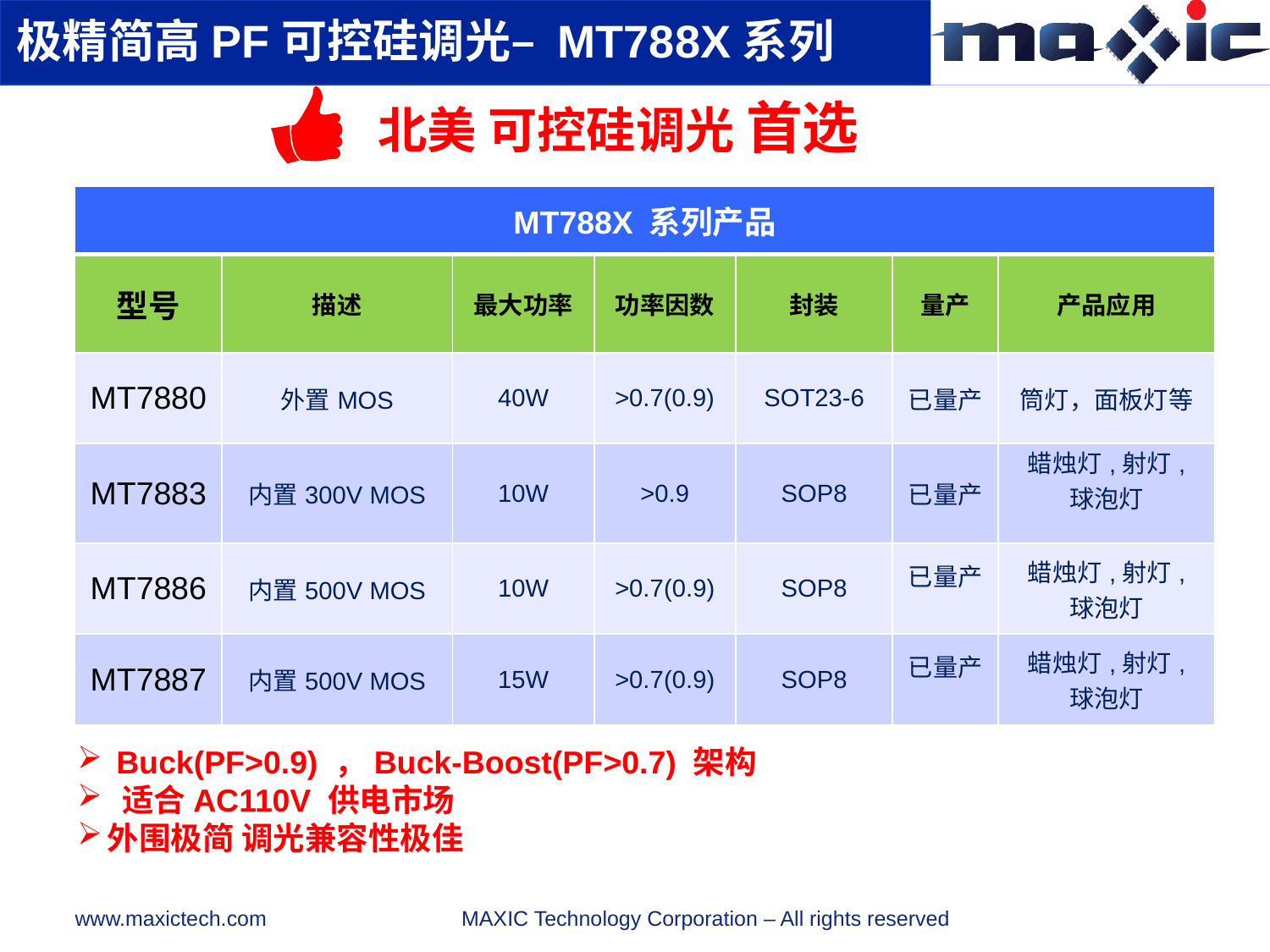

极精简高PF可控硅调光– MT788X系列

北美 可控硅调光 首选
| MT788X 系列产品 |  |  |  |  |  |  |
| --- | --- | --- | --- | --- | --- | --- |
| 型号 | 描述 | 最大功率 | 功率因数 | 封装 | 量产 | 产品应用 |
| MT7880 | 外置MOS | 40W | >0.7(0.9) | SOT23-6 | 已量产 | 筒灯，面板灯等 |
| MT7883 | 内置300V MOS | 10W | >0.9 | SOP8 | 已量产 | 蜡烛灯,射灯, 球泡灯 |
| MT7886 | 内置500V MOS | 10W | >0.7(0.9) | SOP8 | 已量产 | 蜡烛灯,射灯, 球泡灯 |
| MT7887 | 内置500V MOS | 15W | >0.7(0.9) | SOP8 | 已量产 | 蜡烛灯,射灯, 球泡灯 |
 Buck(PF>0.9) ，Buck-Boost(PF>0.7) 架构
 适合AC110V 供电市场
外围极简 调光兼容性极佳

12